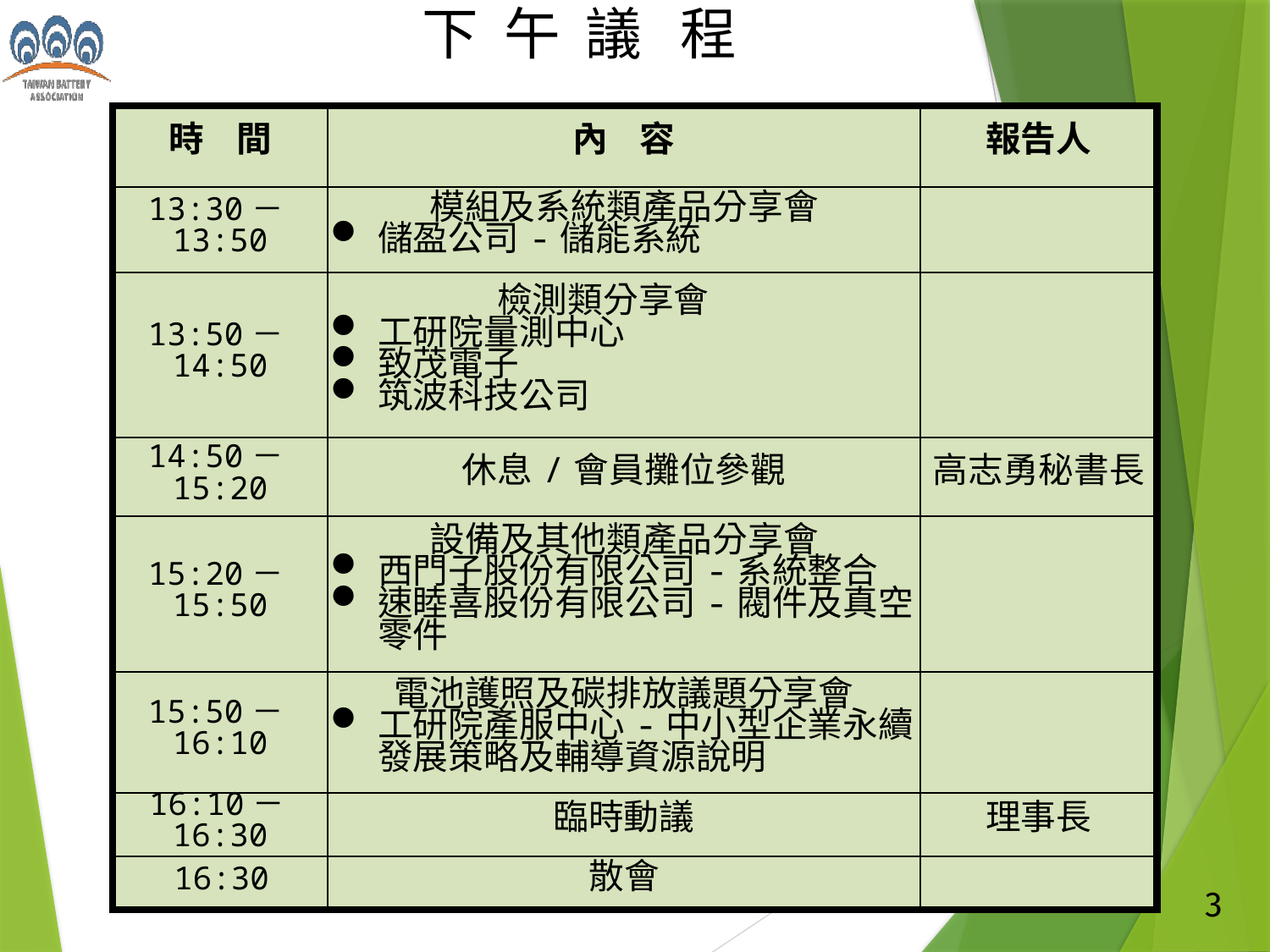

# 下  午  議   程
| 時 間 | 內 容 | 報告人 |
| --- | --- | --- |
| 13:30－13:50 | 模組及系統類產品分享會 儲盈公司-儲能系統 |  |
| 13:50－14:50 | 檢測類分享會 工研院量測中心 致茂電子 筑波科技公司 |  |
| 14:50－15:20 | 休息/會員攤位參觀 | 高志勇秘書長 |
| 15:20－15:50 | 設備及其他類產品分享會 西門子股份有限公司-系統整合 速睦喜股份有限公司-閥件及真空零件 |  |
| 15:50－16:10 | 電池護照及碳排放議題分享會 工研院產服中心-中小型企業永續發展策略及輔導資源說明 |  |
| 16:10－16:30 | 臨時動議 | 理事長 |
| 16:30 | 散會 |  |
3